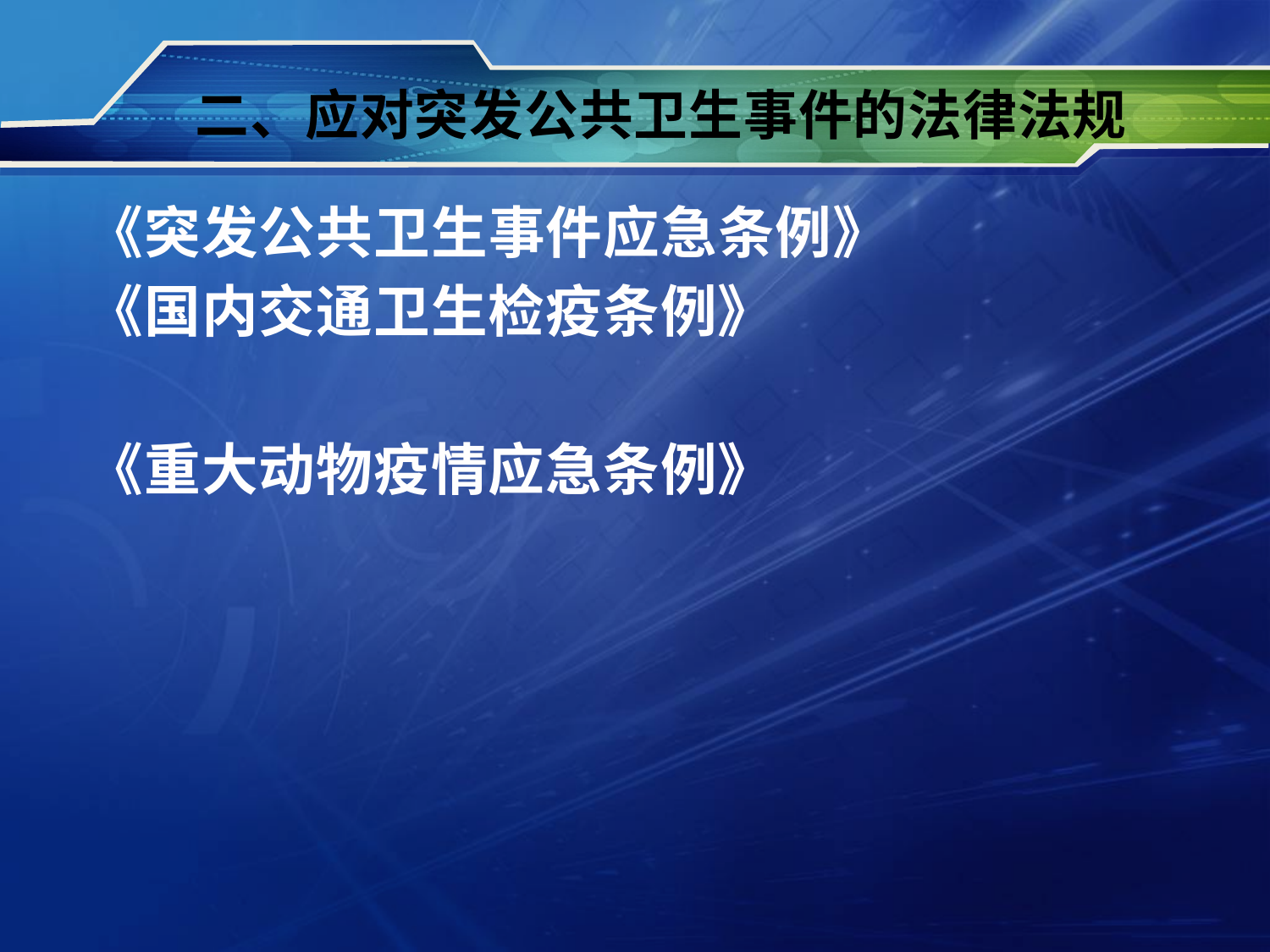

# 二、应对突发公共卫生事件的法律法规
《突发公共卫生事件应急条例》
《国内交通卫生检疫条例》

《重大动物疫情应急条例》